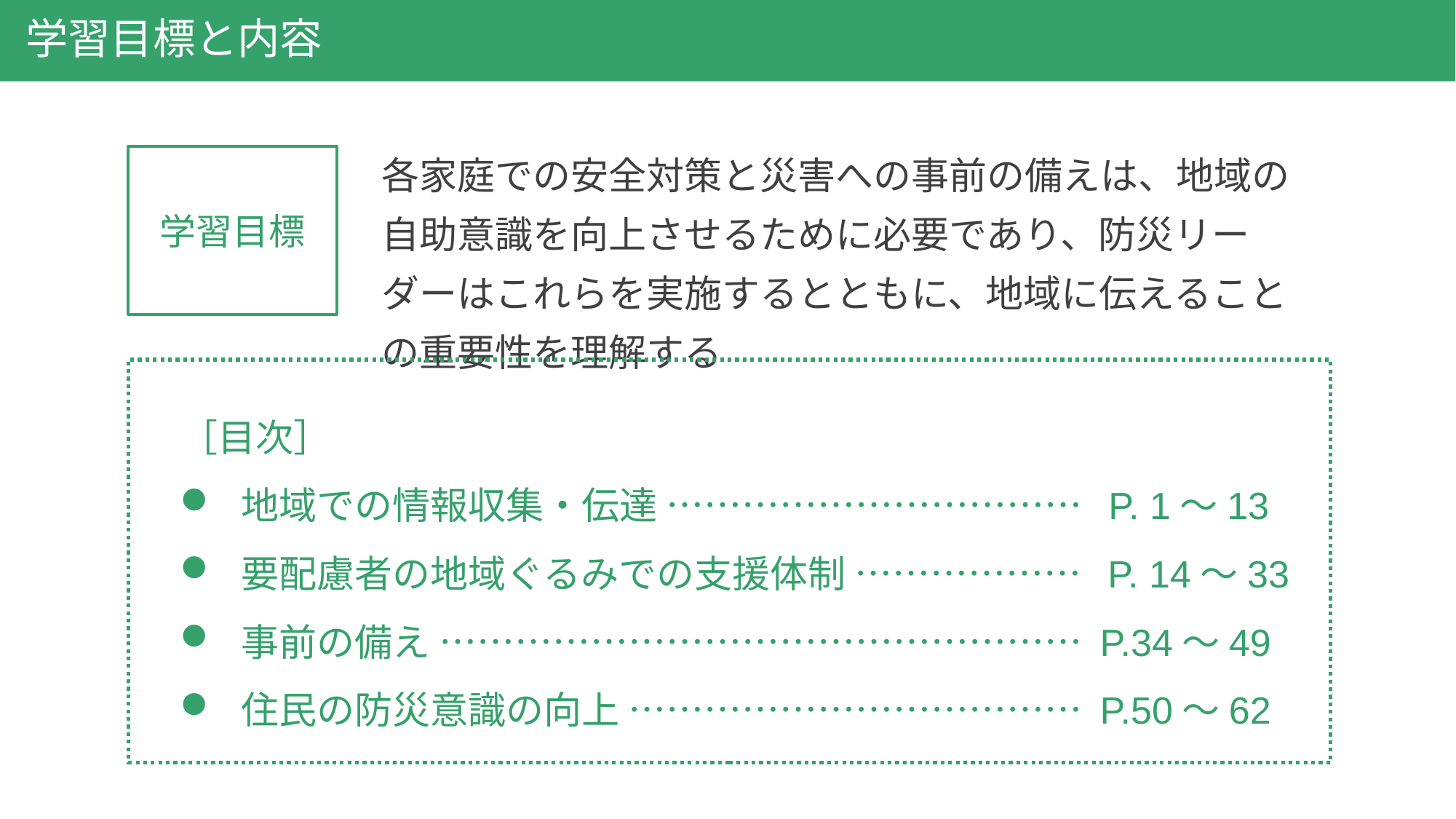

# 学習目標と内容
各家庭での安全対策と災害への事前の備えは、地域の自助意識を向上させるために必要であり、防災リーダーはこれらを実施するとともに、地域に伝えることの重要性を理解する
学習目標
［目次］
地域での情報収集・伝達 ……………………………  P. 1～13
要配慮者の地域ぐるみでの支援体制 ………………  P. 14～33
事前の備え …………………………………………… P.34～49
住民の防災意識の向上 ……………………………… P.50～62